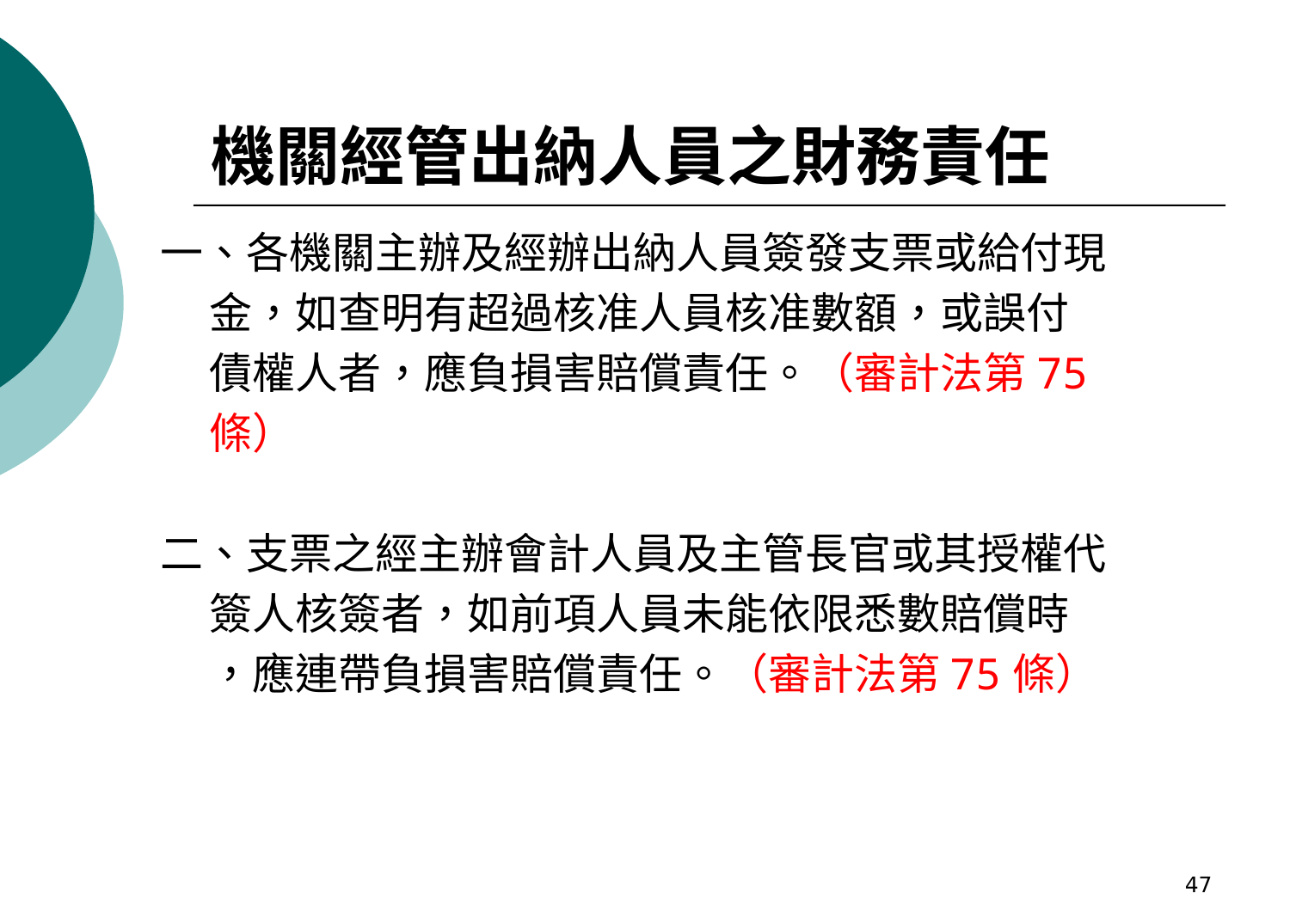

# 機關經管出納人員之財務責任
一、各機關主辦及經辦出納人員簽發支票或給付現
    金，如查明有超過核准人員核准數額，或誤付
    債權人者，應負損害賠償責任。（審計法第75
    條）

二、支票之經主辦會計人員及主管長官或其授權代
    簽人核簽者，如前項人員未能依限悉數賠償時
    ，應連帶負損害賠償責任。（審計法第75條）

47